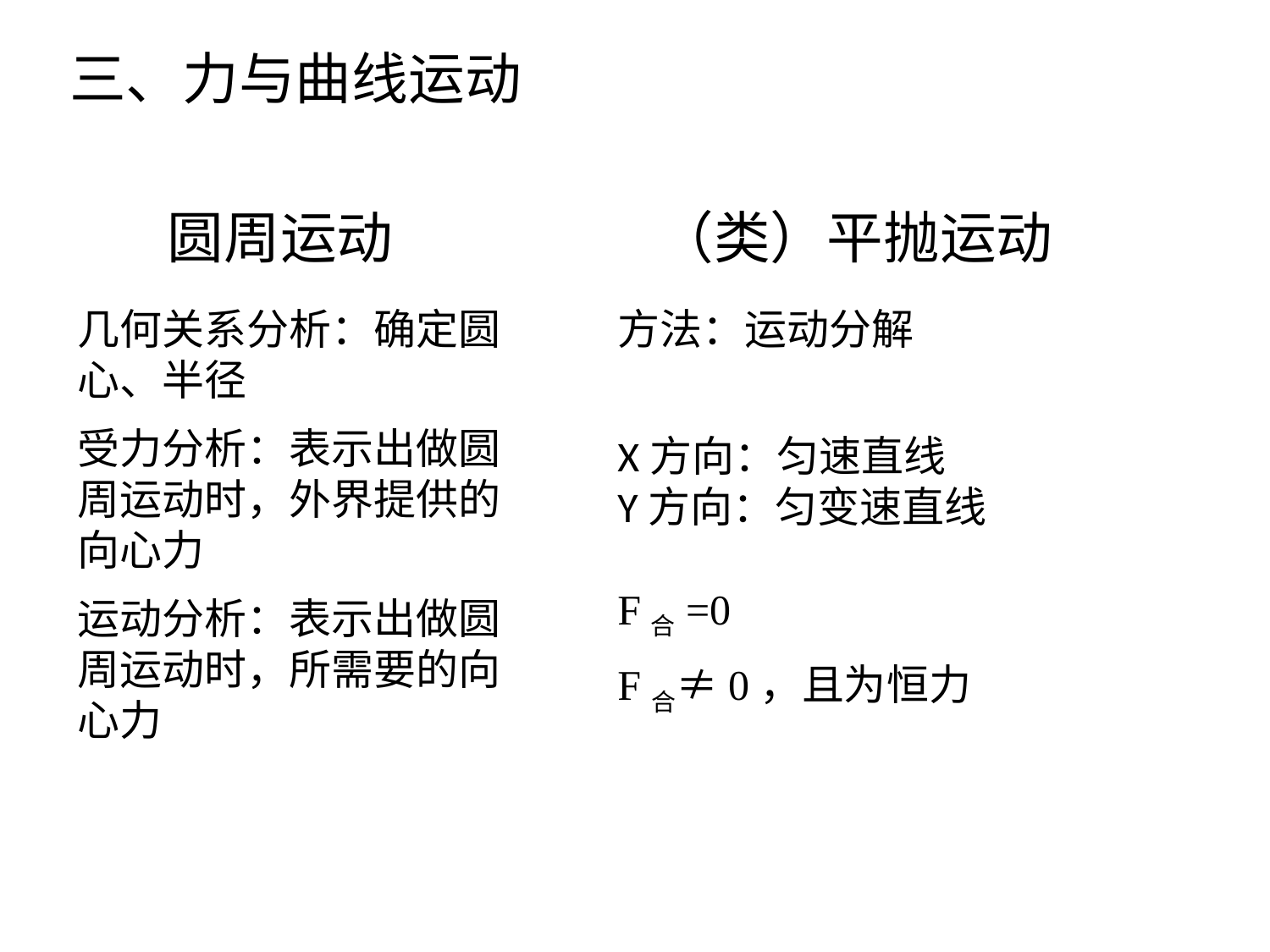

三、力与曲线运动
圆周运动
（类）平抛运动
几何关系分析：确定圆心、半径
方法：运动分解

受力分析：表示出做圆周运动时，外界提供的向心力
X方向：匀速直线
Y方向：匀变速直线
F合=0
运动分析：表示出做圆周运动时，所需要的向心力
F合≠0，且为恒力